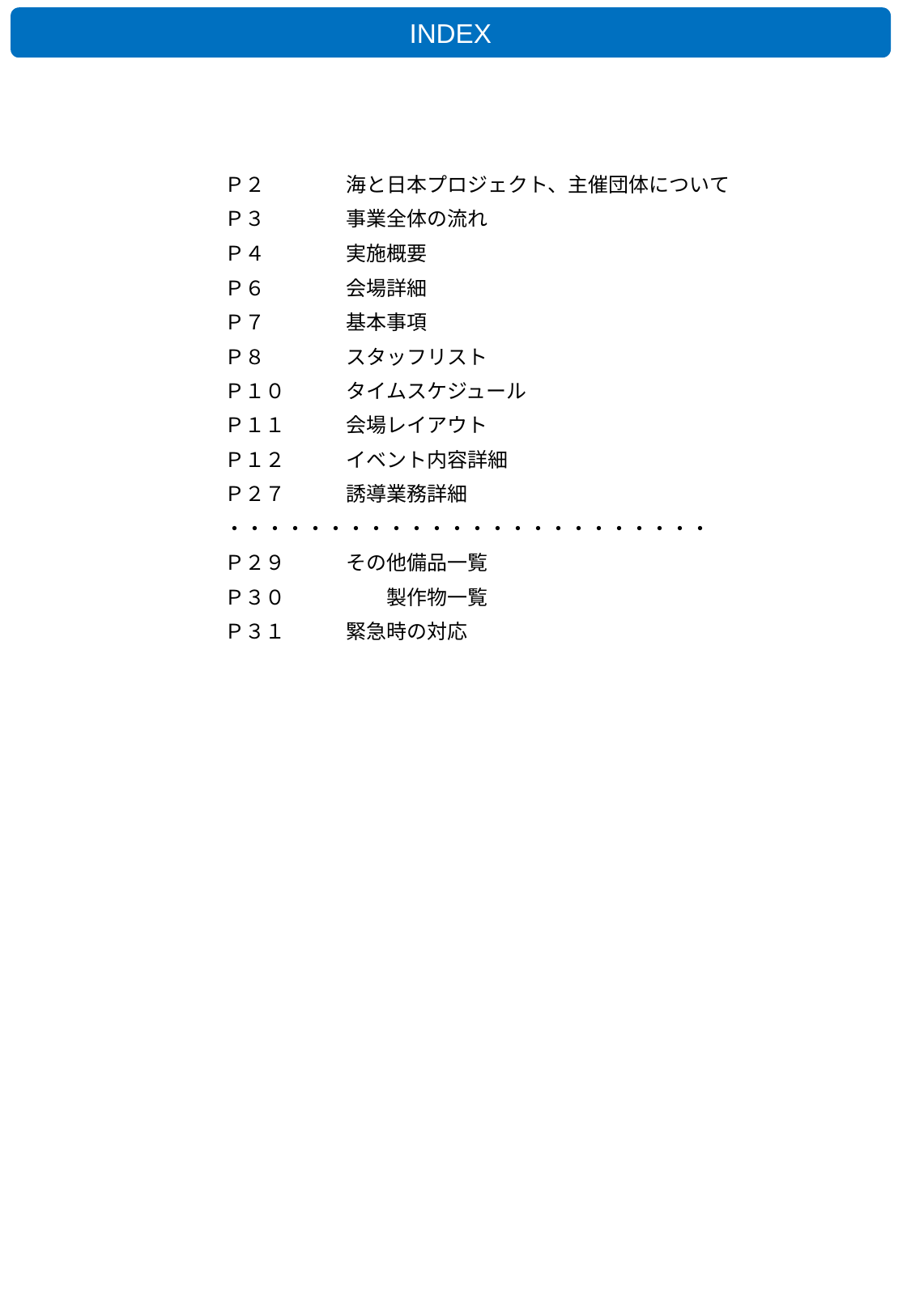

INDEX

Ｐ２	海と日本プロジェクト、主催団体について
Ｐ３ 	事業全体の流れ
Ｐ４ 	実施概要
Ｐ６ 	会場詳細
Ｐ７ 	基本事項
Ｐ８	スタッフリスト
Ｐ１０	タイムスケジュール
Ｐ１１	会場レイアウト
Ｐ１２	イベント内容詳細
Ｐ２７	誘導業務詳細
・・・・・・・・・・・・・・・・・・・・・・・・
Ｐ２９	その他備品一覧
Ｐ３０　　　　　製作物一覧
Ｐ３１ 	緊急時の対応
2